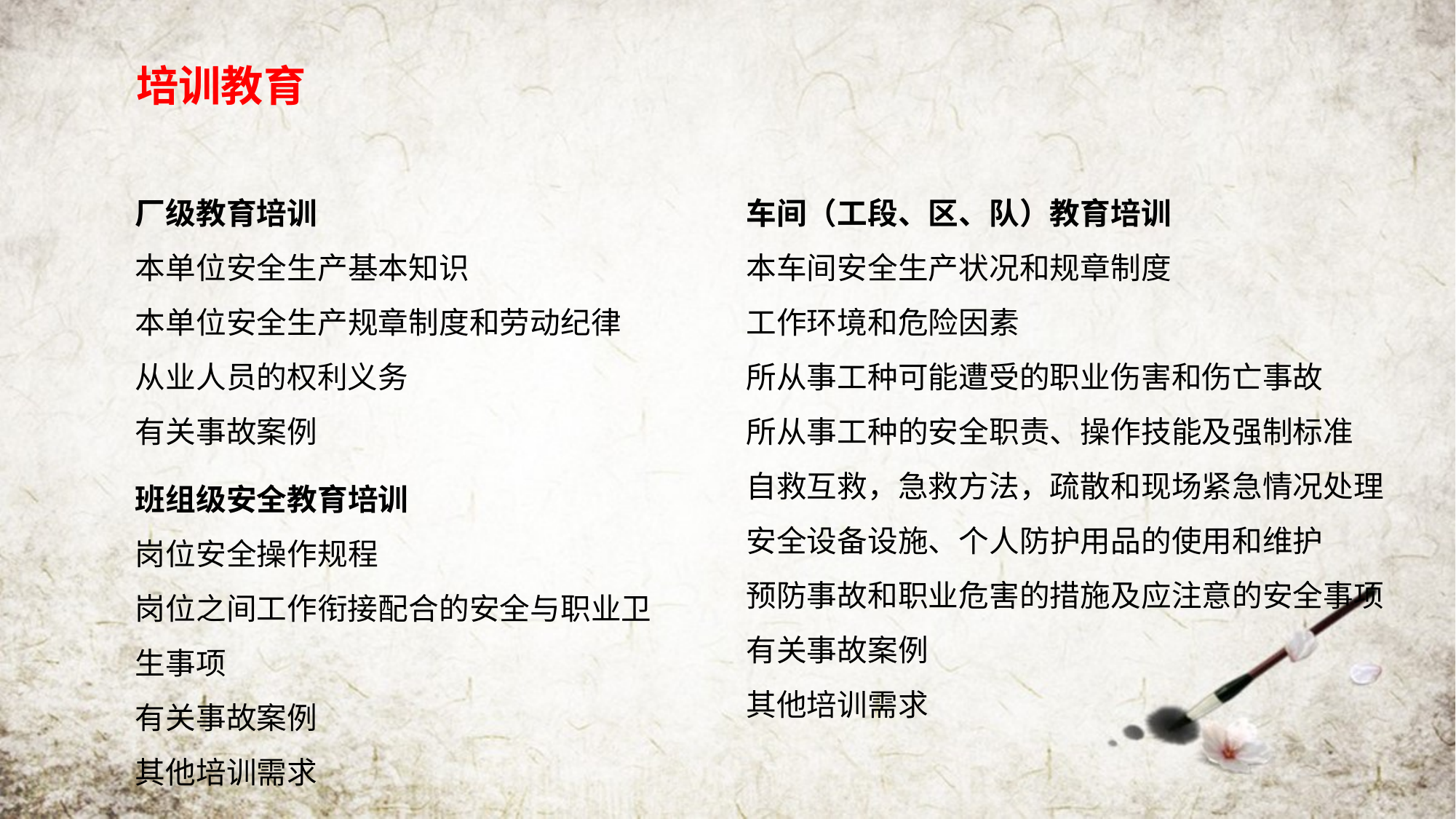

培训教育
厂级教育培训
本单位安全生产基本知识
本单位安全生产规章制度和劳动纪律
从业人员的权利义务
有关事故案例
车间（工段、区、队）教育培训
本车间安全生产状况和规章制度
工作环境和危险因素
所从事工种可能遭受的职业伤害和伤亡事故
所从事工种的安全职责、操作技能及强制标准
自救互救，急救方法，疏散和现场紧急情况处理
安全设备设施、个人防护用品的使用和维护
预防事故和职业危害的措施及应注意的安全事项
有关事故案例
其他培训需求
班组级安全教育培训
岗位安全操作规程
岗位之间工作衔接配合的安全与职业卫生事项
有关事故案例
其他培训需求